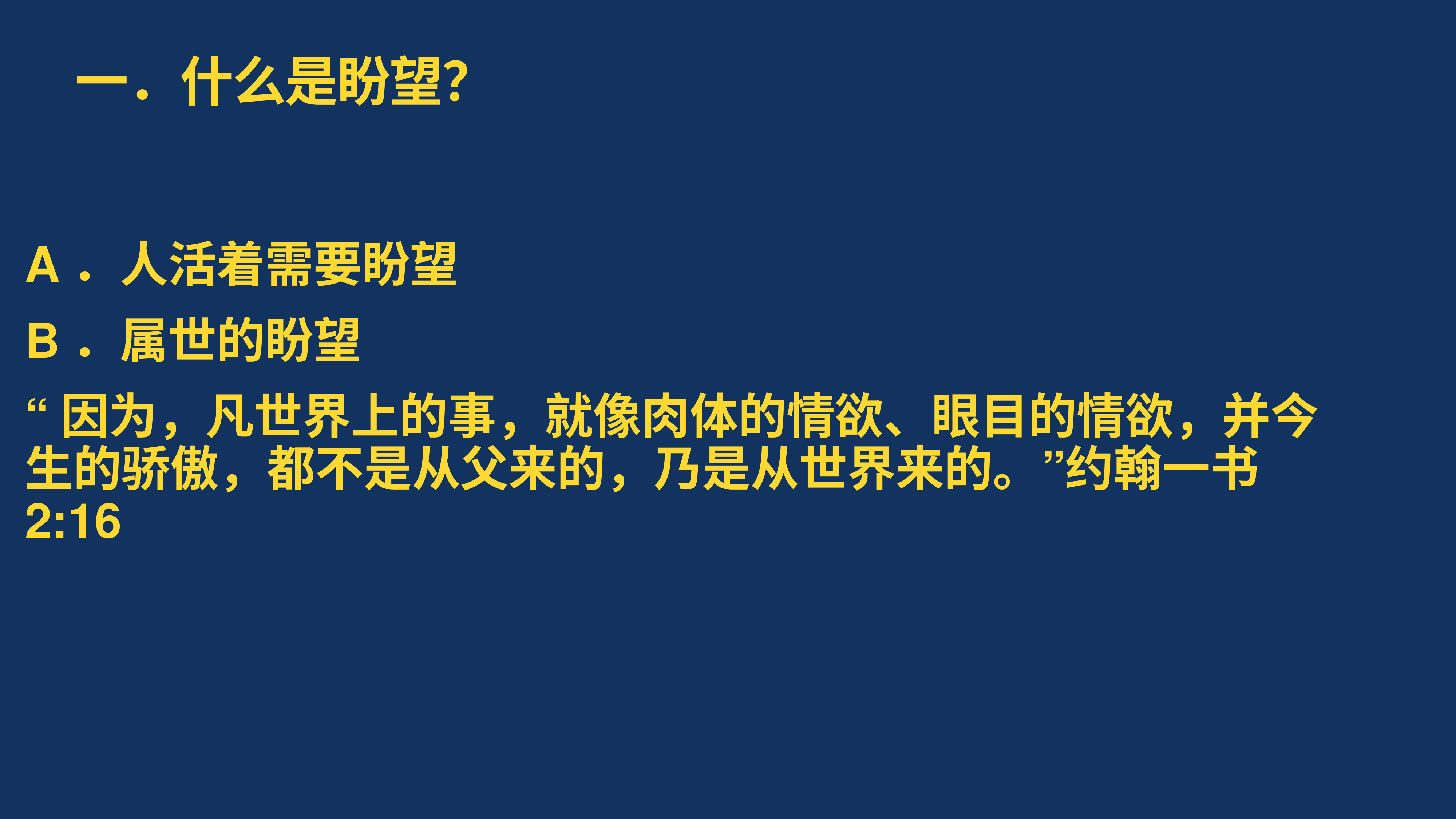

# 一．什么是盼望？
A．人活着需要盼望
B．属世的盼望
“因为，凡世界上的事，就像肉体的情欲、眼目的情欲，并今生的骄傲，都不是从父来的，乃是从世界来的。”约翰一书 2:16